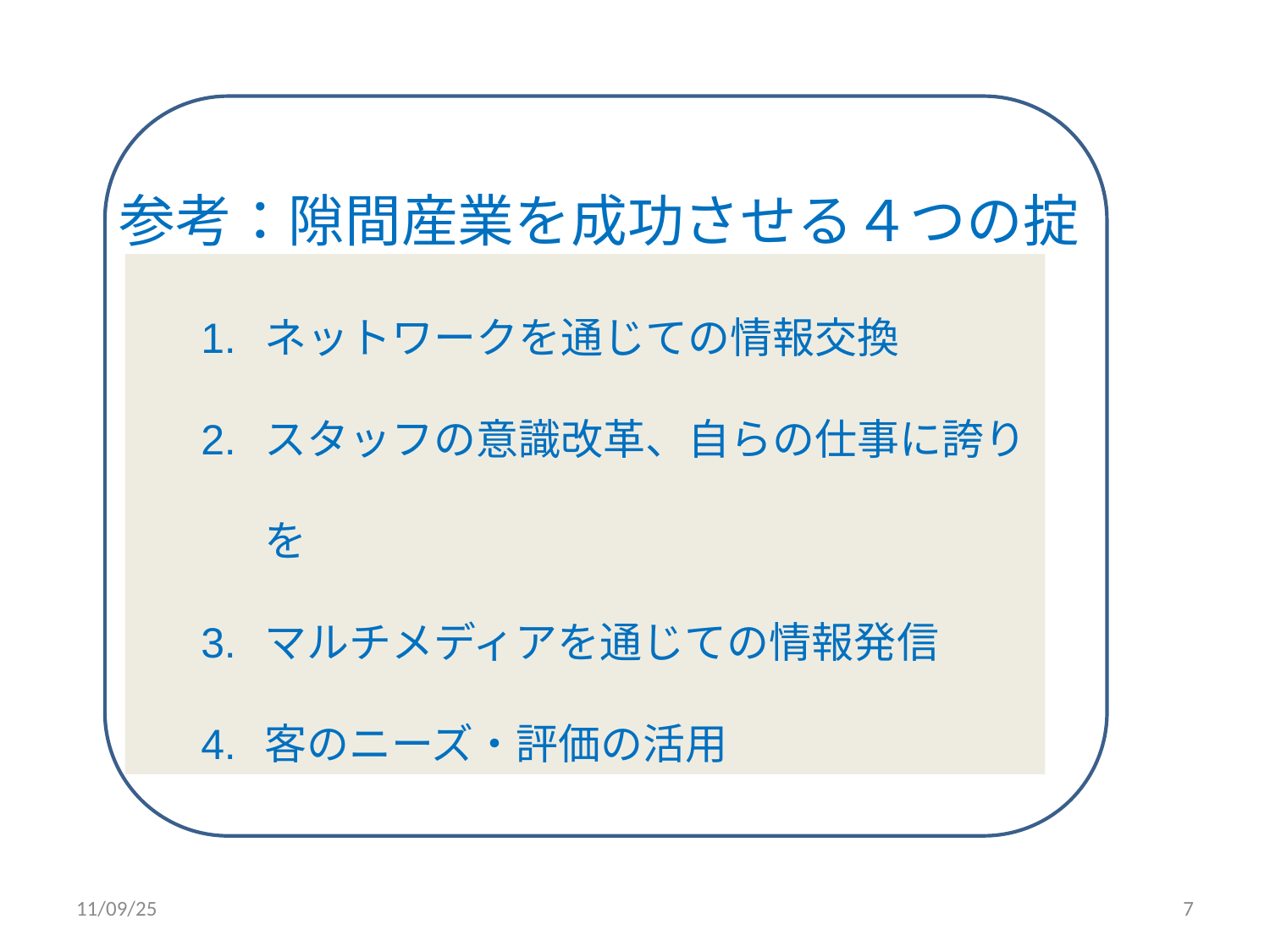

# 参考：隙間産業を成功させる４つの掟
ネットワークを通じての情報交換
スタッフの意識改革、自らの仕事に誇りを
マルチメディアを通じての情報発信
客のニーズ・評価の活用
11/09/25
7